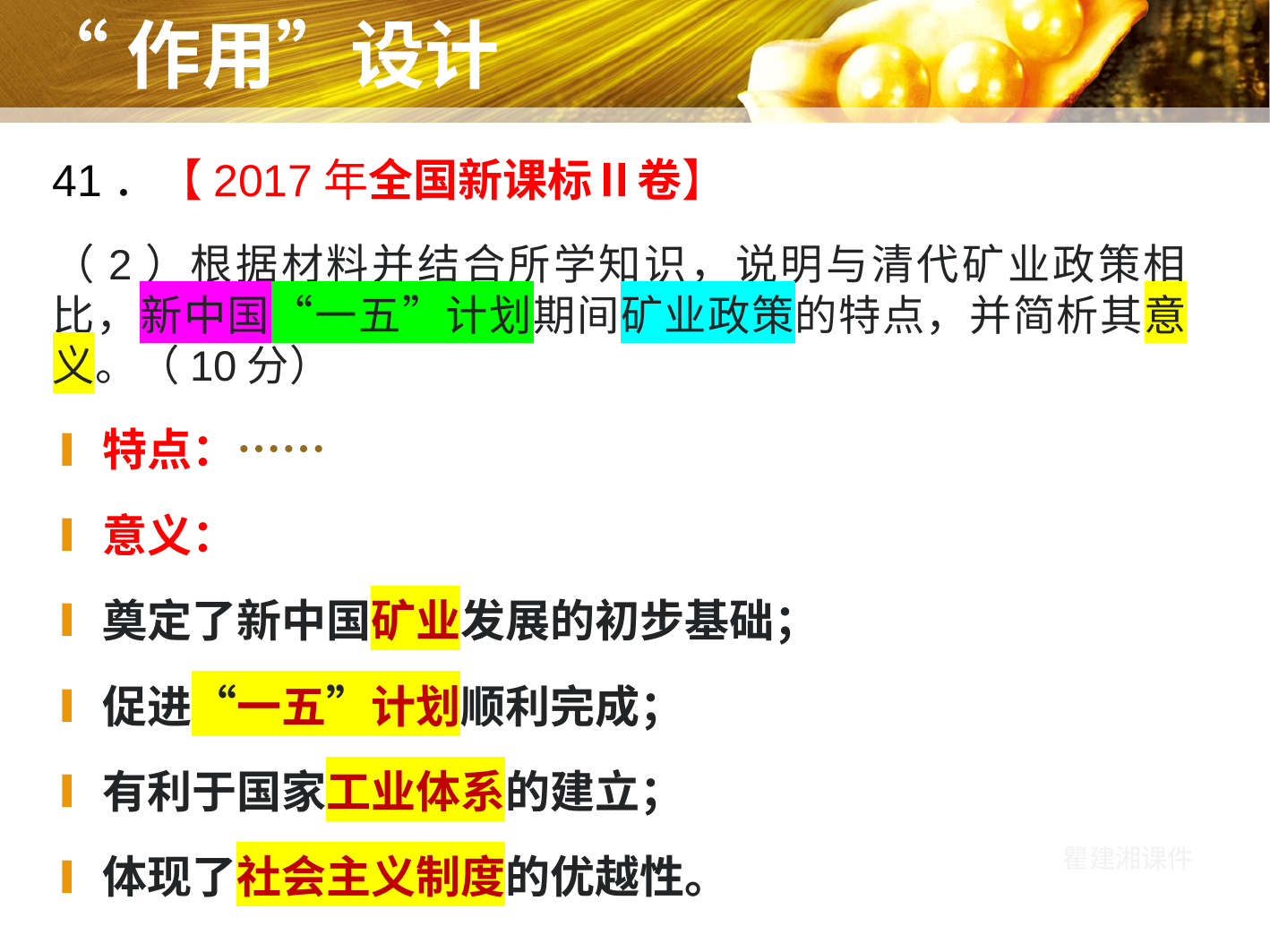

# “作用”设计
41．【2017年全国新课标Ⅱ卷】
（2）根据材料并结合所学知识，说明与清代矿业政策相比，新中国“一五”计划期间矿业政策的特点，并简析其意义。（10分）
特点：……
意义：
奠定了新中国矿业发展的初步基础；
促进“一五”计划顺利完成；
有利于国家工业体系的建立；
体现了社会主义制度的优越性。